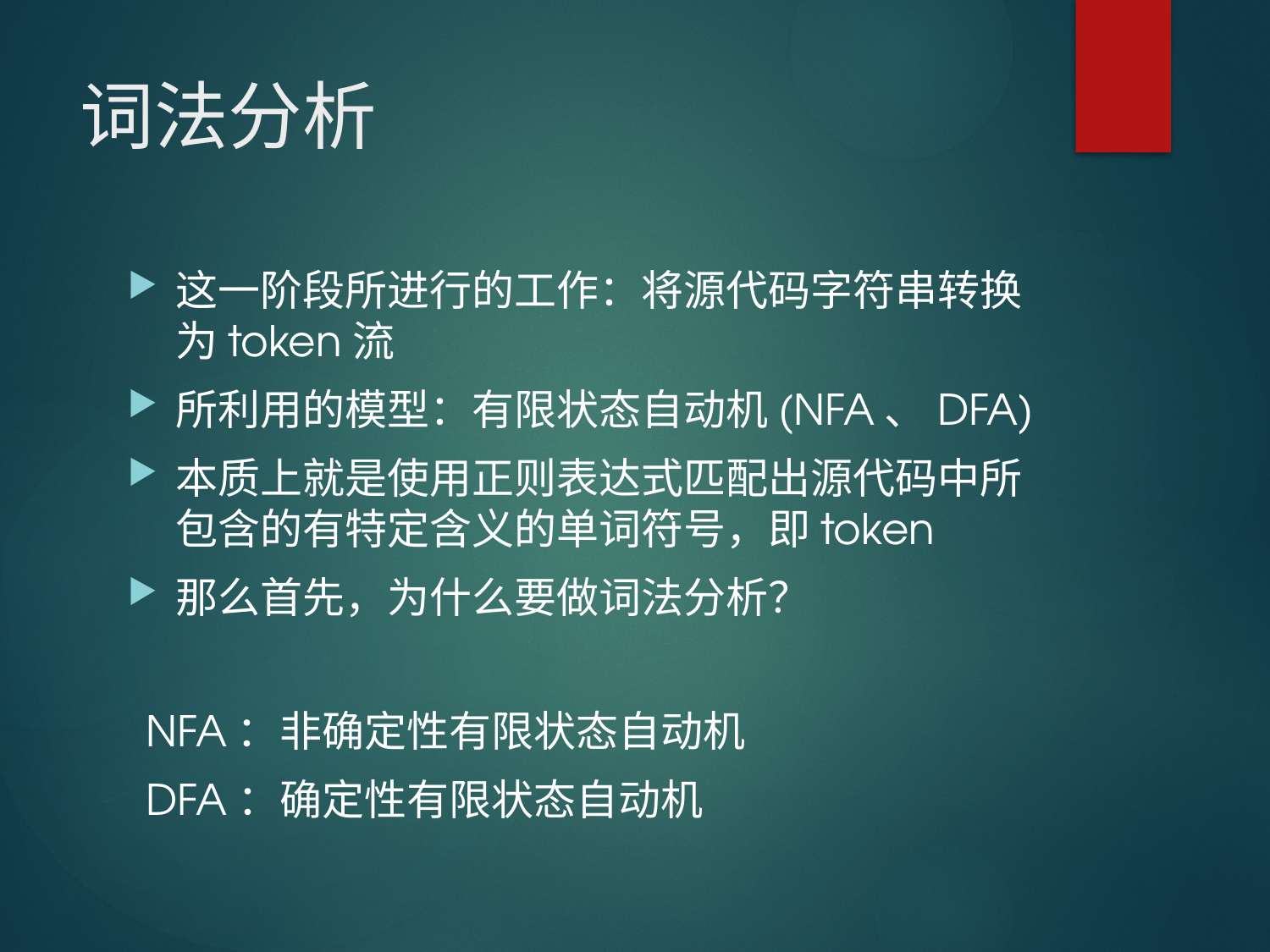

# 词法分析
这一阶段所进行的工作：将源代码字符串转换为token流
所利用的模型：有限状态自动机(NFA、DFA)
本质上就是使用正则表达式匹配出源代码中所包含的有特定含义的单词符号，即token
那么首先，为什么要做词法分析？
NFA：非确定性有限状态自动机
DFA：确定性有限状态自动机